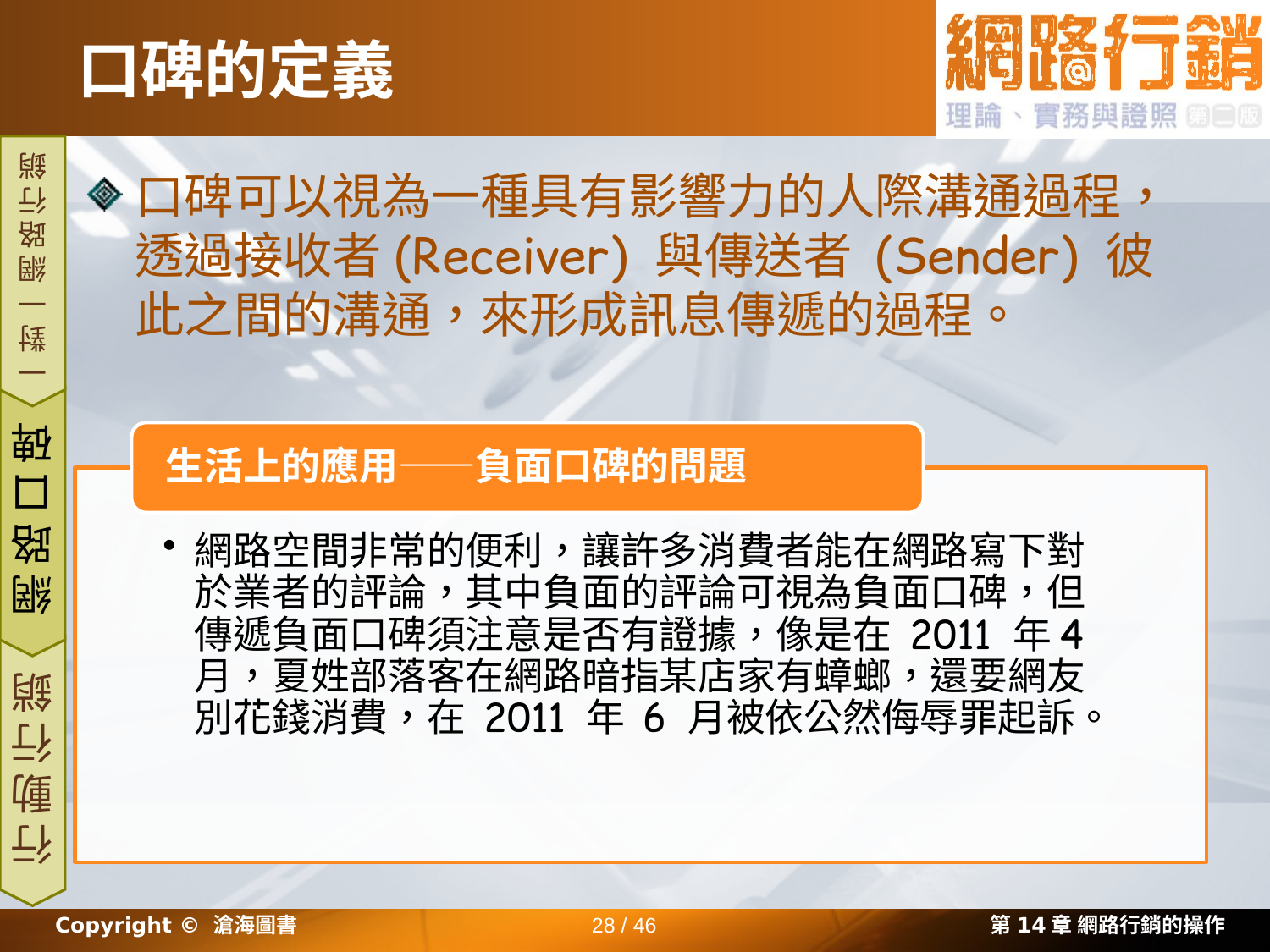

# 口碑的定義
口碑可以視為一種具有影響力的人際溝通過程，透過接收者(Receiver) 與傳送者 (Sender) 彼此之間的溝通，來形成訊息傳遞的過程。
一對一網路行銷
網路空間非常的便利，讓許多消費者能在網路寫下對於業者的評論，其中負面的評論可視為負面口碑，但傳遞負面口碑須注意是否有證據，像是在 2011 年4 月，夏姓部落客在網路暗指某店家有蟑螂，還要網友別花錢消費，在 2011 年 6 月被依公然侮辱罪起訴。
生活上的應用——負面口碑的問題
網路口碑
行動行銷
Copyright © 滄海圖書
28 / 46
第14章 網路行銷的操作